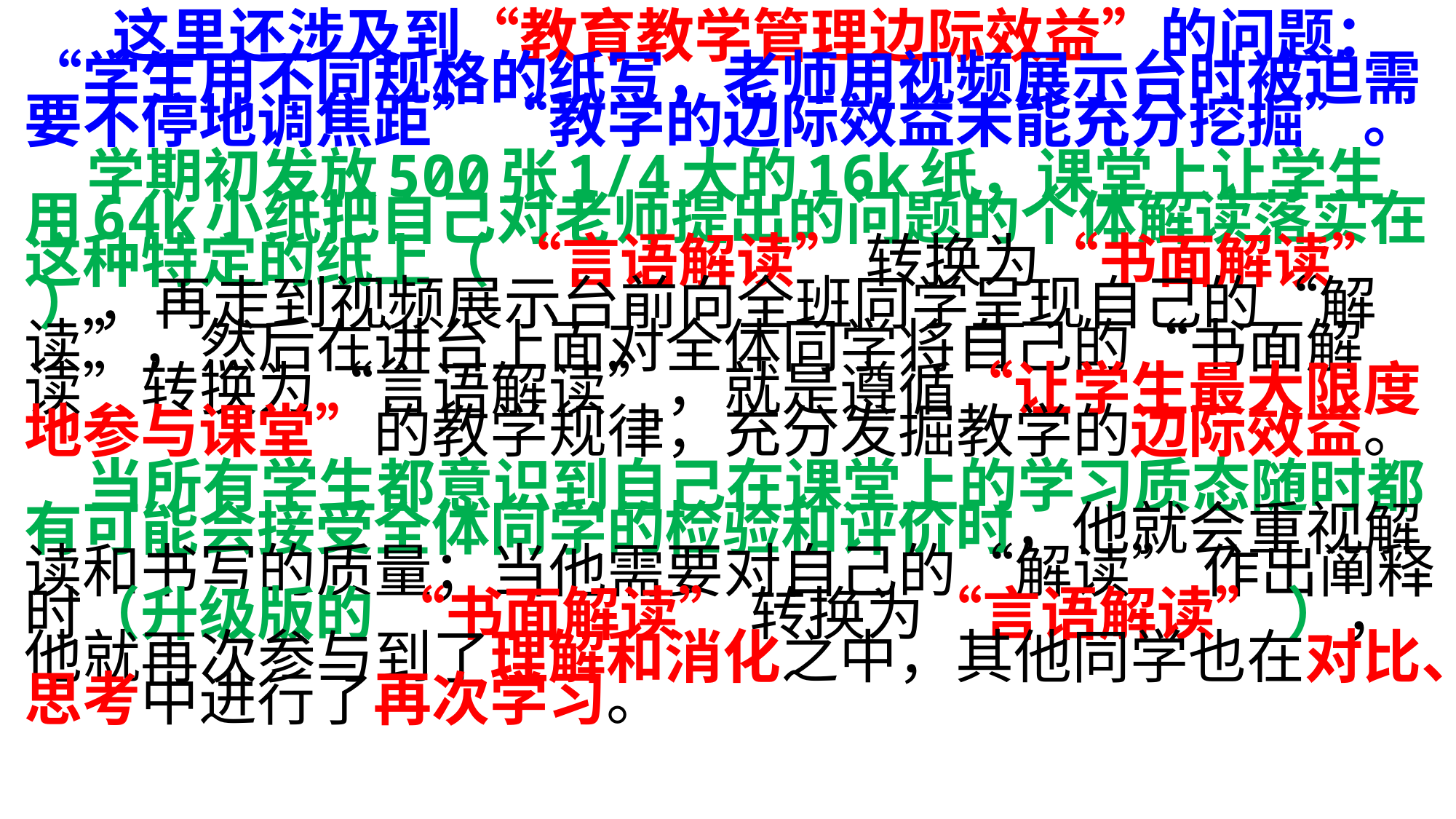

# 这里还涉及到“教育教学管理边际效益”的问题：“学生用不同规格的纸写，老师用视频展示台时被迫需要不停地调焦距”“教学的边际效益未能充分挖掘”。
    学期初发放500张1/4大的16k纸，课堂上让学生用64k小纸把自己对老师提出的问题的个体解读落实在这种特定的纸上（ “言语解读” 转换为“书面解读” ），再走到视频展示台前向全班同学呈现自己的“解读”，然后在讲台上面对全体同学将自己的“书面解读”转换为“言语解读”，就是遵循“让学生最大限度地参与课堂”的教学规律，充分发掘教学的边际效益。
    当所有学生都意识到自己在课堂上的学习质态随时都有可能会接受全体同学的检验和评价时，他就会重视解读和书写的质量；当他需要对自己的“解读” 作出阐释时（升级版的 “书面解读” 转换为“言语解读” ），他就再次参与到了理解和消化之中，其他同学也在对比、思考中进行了再次学习。